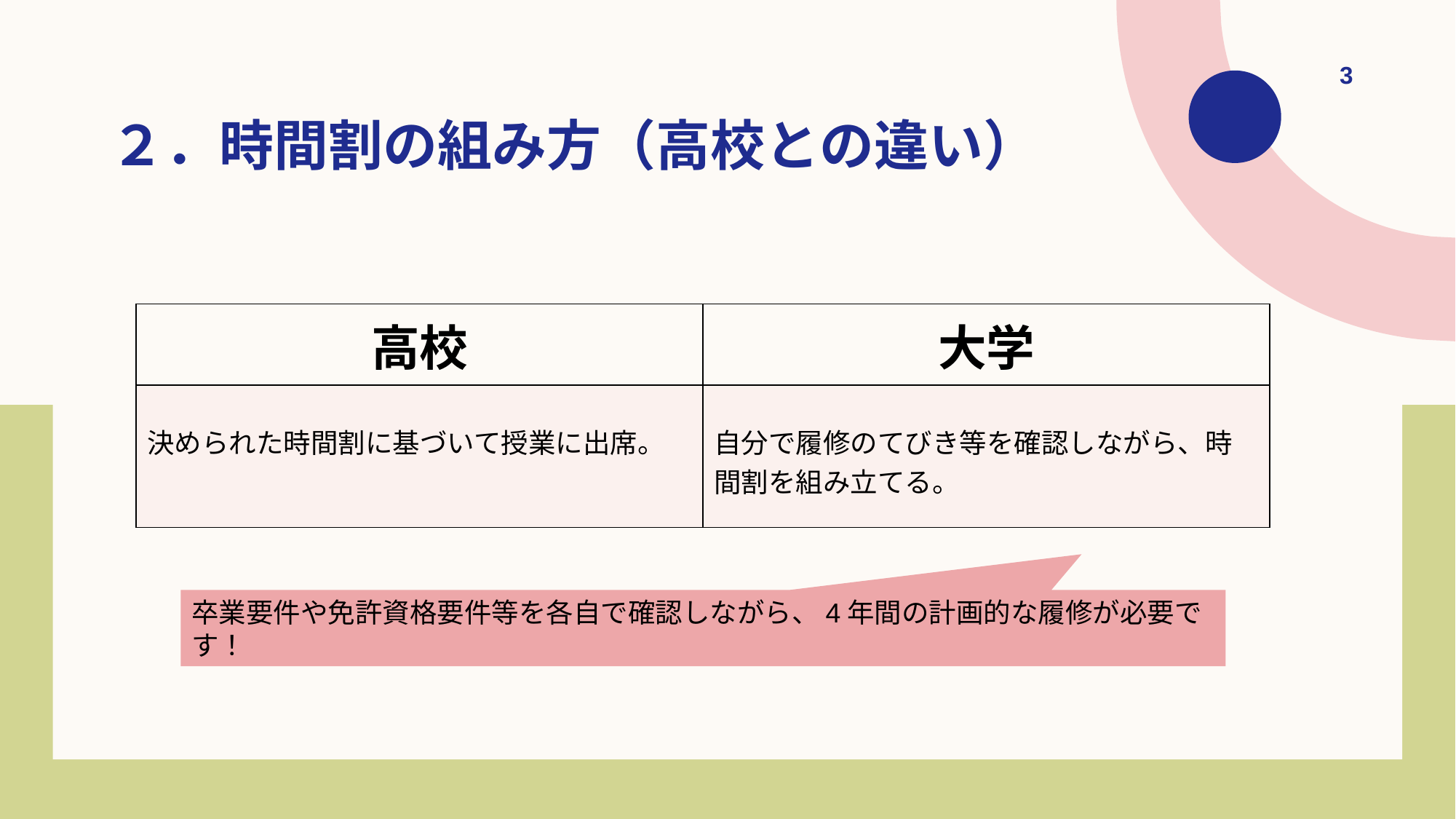

3
# ２．時間割の組み方（高校との違い）
| 高校 | 大学 |
| --- | --- |
| 決められた時間割に基づいて授業に出席。 | 自分で履修のてびき等を確認しながら、時間割を組み立てる。 |
卒業要件や免許資格要件等を各自で確認しながら、4年間の計画的な履修が必要です！